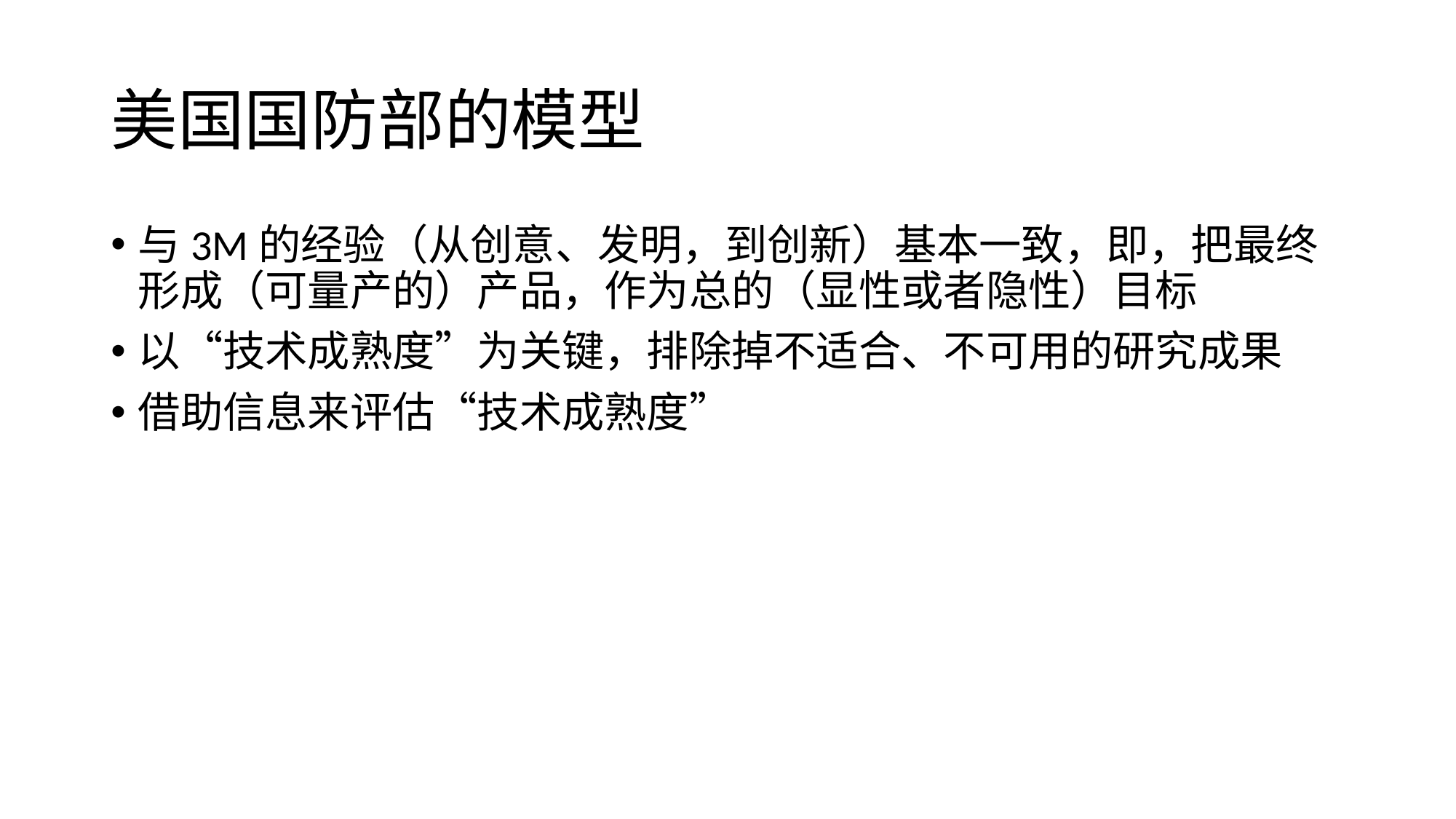

# 美国国防部的模型
与3M的经验（从创意、发明，到创新）基本一致，即，把最终形成（可量产的）产品，作为总的（显性或者隐性）目标
以“技术成熟度”为关键，排除掉不适合、不可用的研究成果
借助信息来评估“技术成熟度”